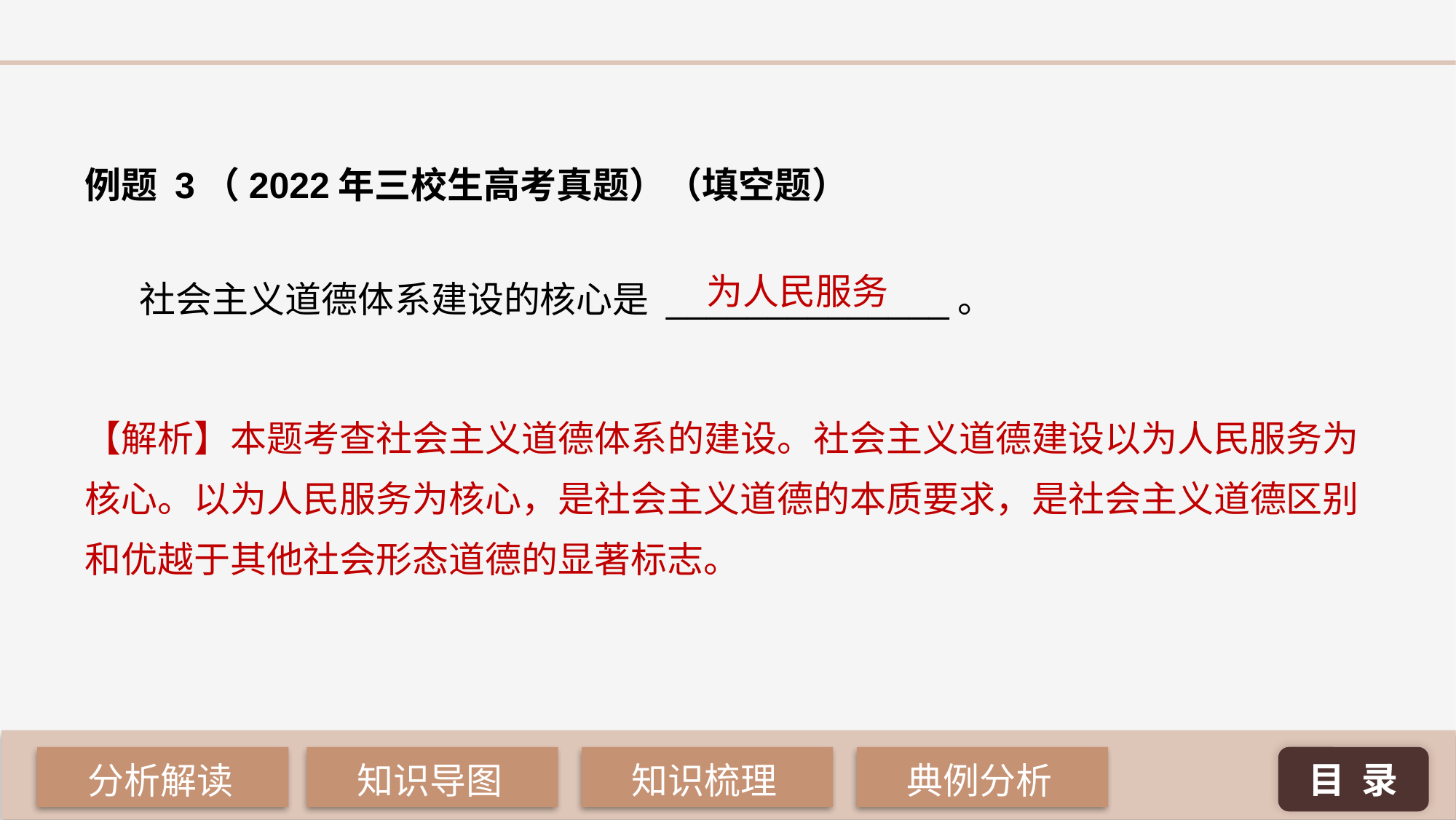

例题 3（2022年三校生高考真题）（填空题）
社会主义道德体系建设的核心是 ______________。
为人民服务
【解析】本题考查社会主义道德体系的建设。社会主义道德建设以为人民服务为核心。以为人民服务为核心，是社会主义道德的本质要求，是社会主义道德区别和优越于其他社会形态道德的显著标志。